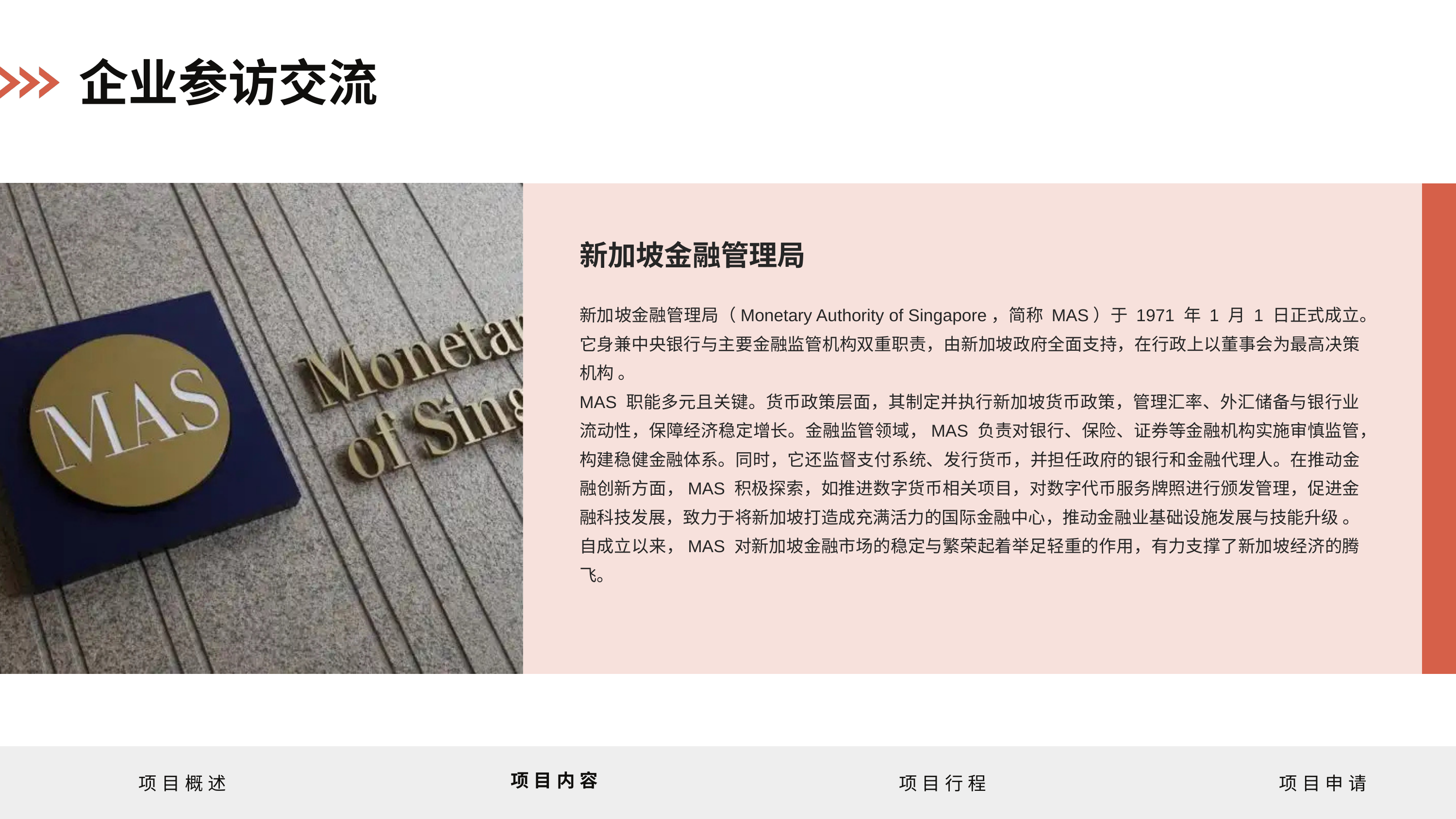

企业参访交流

新加坡金融管理局
新加坡金融管理局（Monetary Authority of Singapore，简称 MAS）于 1971 年 1 月 1 日正式成立。它身兼中央银行与主要金融监管机构双重职责，由新加坡政府全面支持，在行政上以董事会为最高决策机构 。
MAS 职能多元且关键。货币政策层面，其制定并执行新加坡货币政策，管理汇率、外汇储备与银行业流动性，保障经济稳定增长。金融监管领域，MAS 负责对银行、保险、证券等金融机构实施审慎监管，构建稳健金融体系。同时，它还监督支付系统、发行货币，并担任政府的银行和金融代理人。在推动金融创新方面，MAS 积极探索，如推进数字货币相关项目，对数字代币服务牌照进行颁发管理，促进金融科技发展，致力于将新加坡打造成充满活力的国际金融中心，推动金融业基础设施发展与技能升级 。自成立以来，MAS 对新加坡金融市场的稳定与繁荣起着举足轻重的作用，有力支撑了新加坡经济的腾飞。

项目内容
项目概述
项目行程
项目申请